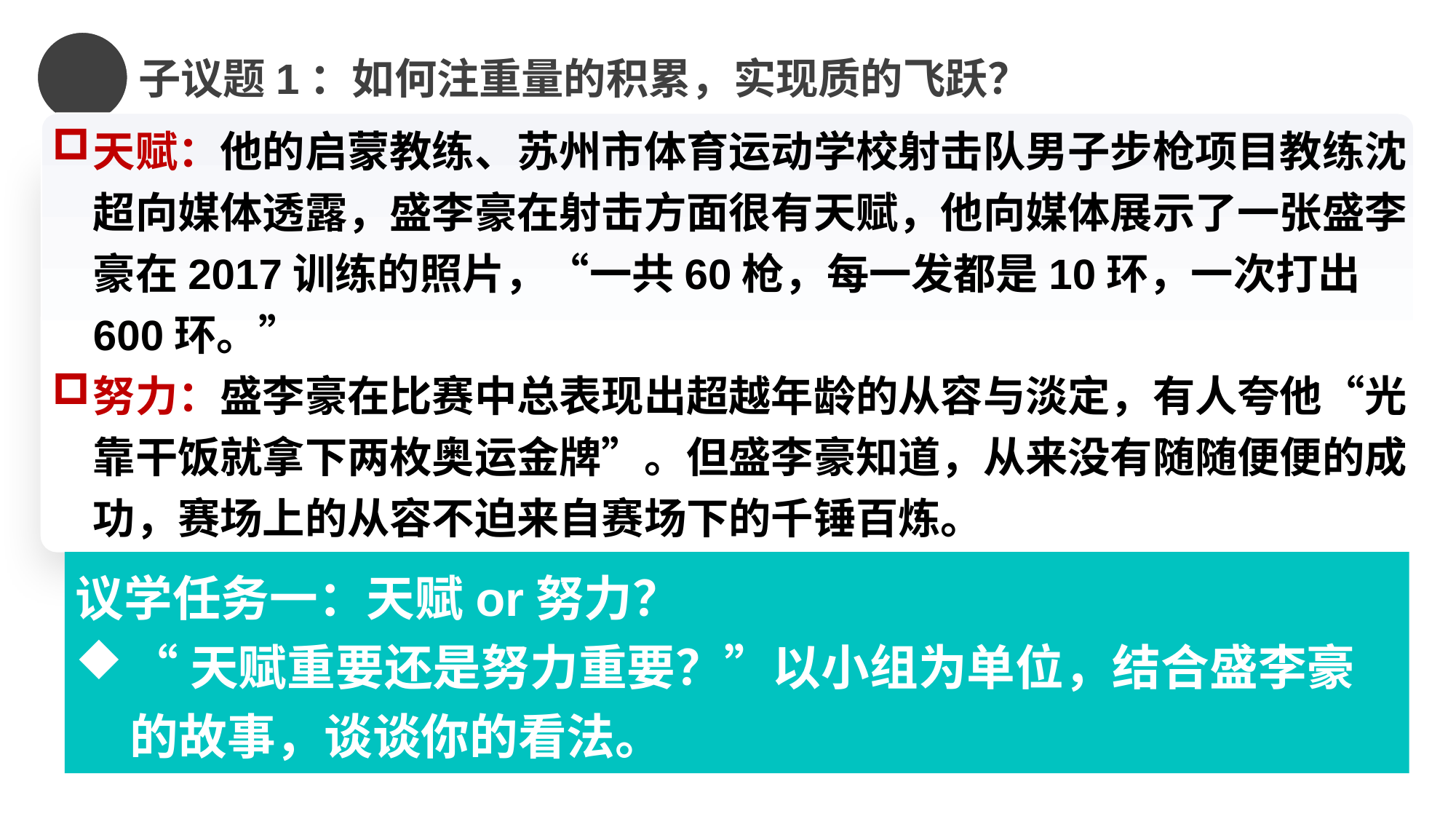

聿见思政统编新教材教学网 www.yjsz2020.cn 原创作品

子议题1：如何注重量的积累，实现质的飞跃？
天赋：他的启蒙教练、苏州市体育运动学校射击队男子步枪项目教练沈超向媒体透露，盛李豪在射击方面很有天赋，他向媒体展示了一张盛李豪在2017训练的照片，“一共60枪，每一发都是10环，一次打出600环。”
努力：盛李豪在比赛中总表现出超越年龄的从容与淡定，有人夸他“光靠干饭就拿下两枚奥运金牌”。但盛李豪知道，从来没有随随便便的成功，赛场上的从容不迫来自赛场下的千锤百炼。

议学任务一：天赋or努力？
“天赋重要还是努力重要？”以小组为单位，结合盛李豪的故事，谈谈你的看法。